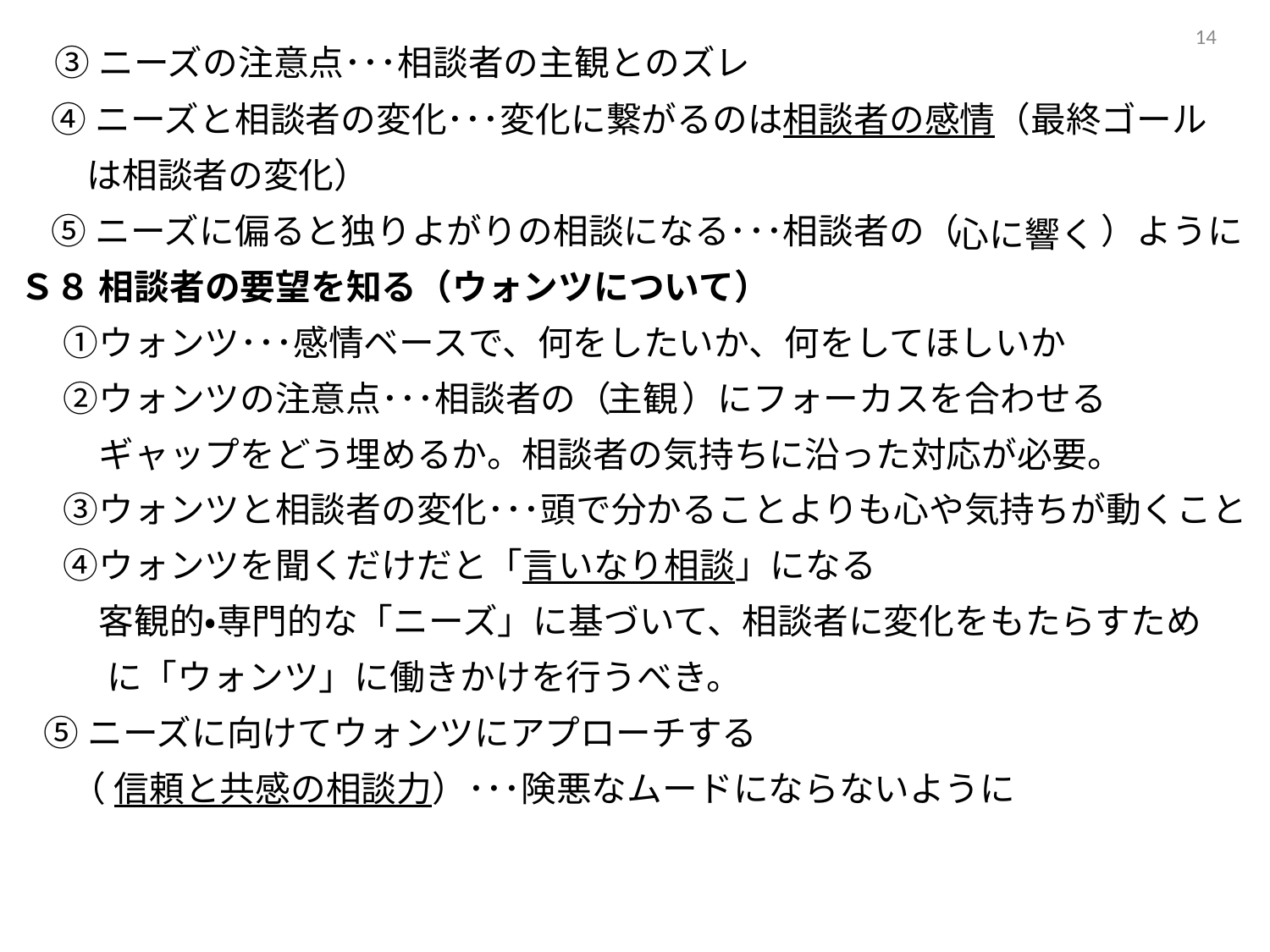

14
    ③ニーズの注意点･･･相談者の主観とのズレ
    ④ニーズと相談者の変化･･･変化に繋がるのは相談者の感情（最終ゴール
　    は相談者の変化）
    ⑤ニーズに偏ると独りよがりの相談になる･･･相談者の（　　　　）ように
Ｓ８ 相談者の要望を知る（ウォンツについて）
　 ①ウォンツ･･･感情ベースで、何をしたいか、何をしてほしいか
　 ②ウォンツの注意点･･･相談者の（　　）にフォーカスを合わせる
　　 ギャップをどう埋めるか。相談者の気持ちに沿った対応が必要。
　 ③ウォンツと相談者の変化･･･頭で分かることよりも心や気持ちが動くこと
　 ④ウォンツを聞くだけだと「言いなり相談」になる
　　 客観的・専門的な「ニーズ」に基づいて、相談者に変化をもたらすため
          に「ウォンツ」に働きかけを行うべき。
   ⑤ニーズに向けてウォンツにアプローチする
　  （ 　　　　　　　　　）･･･険悪なムードにならないように

心に響く
主観
信頼と共感の相談力